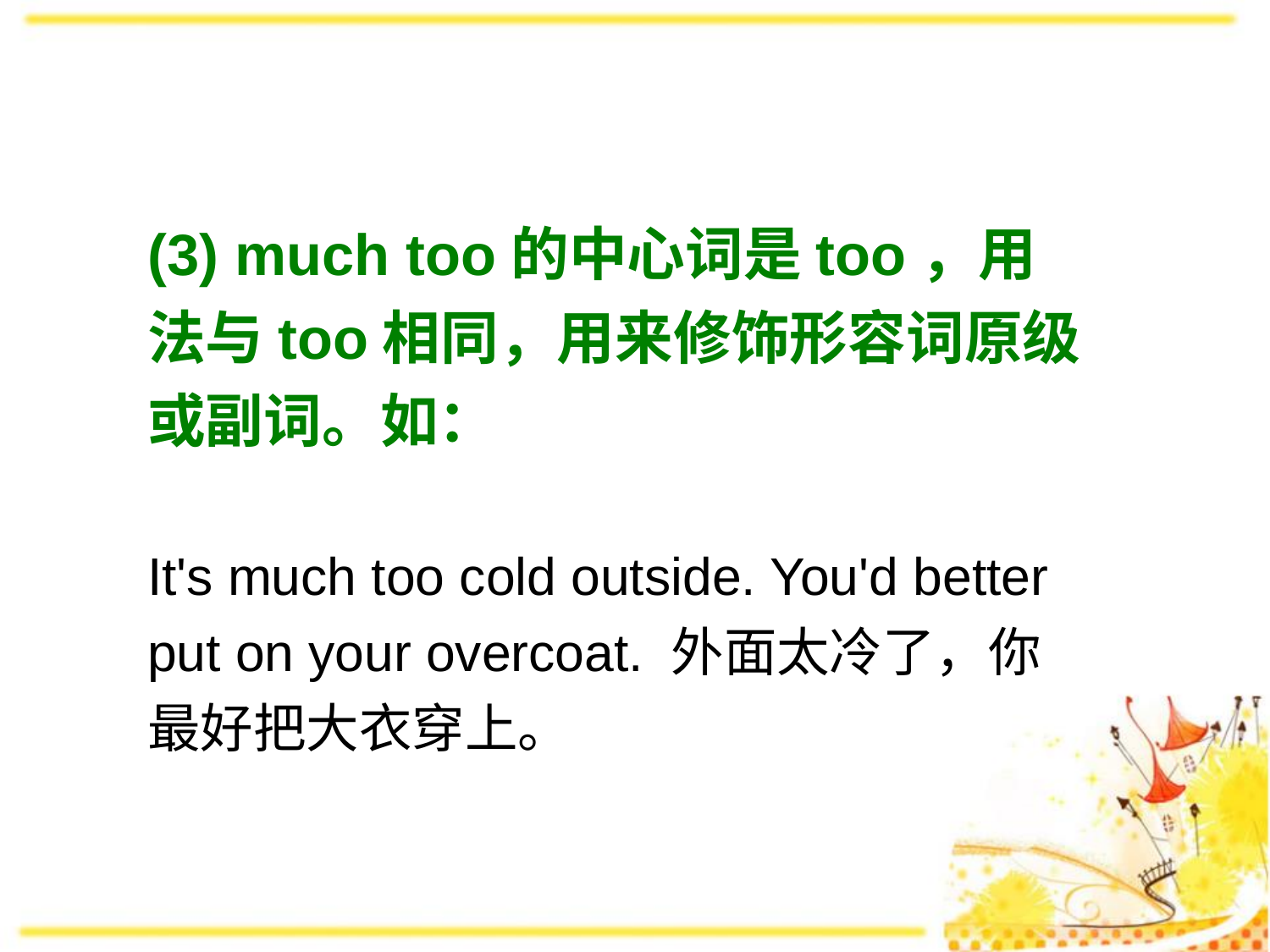

(3) much too的中心词是too，用法与too相同，用来修饰形容词原级或副词。如：

It's much too cold outside. You'd better put on your overcoat. 外面太冷了，你最好把大衣穿上。